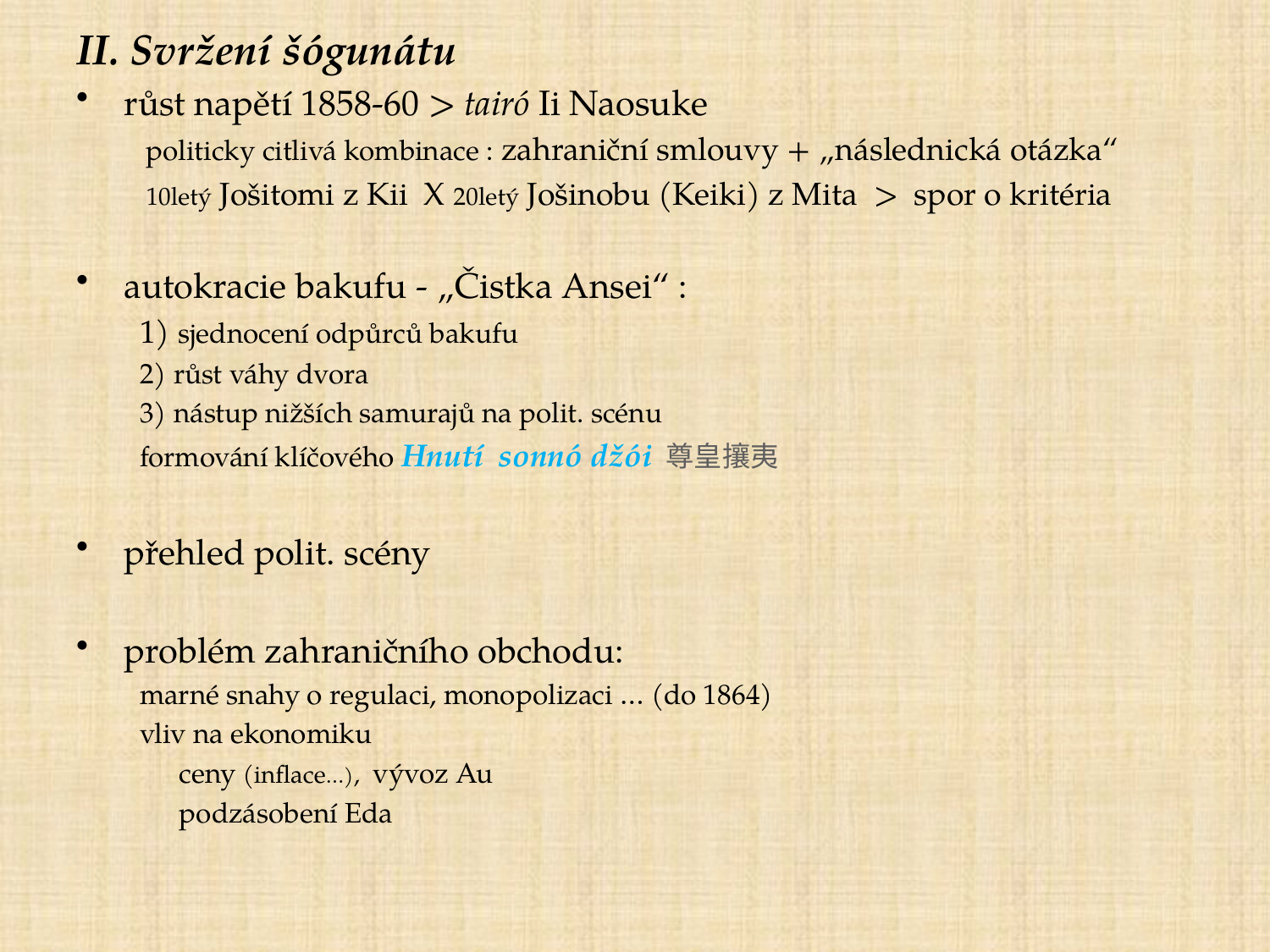

II. Svržení šógunátu
růst napětí 1858-60 > tairó Ii Naosuke
politicky citlivá kombinace : zahraniční smlouvy + „následnická otázka“
10letý Jošitomi z Kii  X 20letý Jošinobu (Keiki) z Mita  >  spor o kritéria

autokracie bakufu - „Čistka Ansei“ :
1) sjednocení odpůrců bakufu
2) růst váhy dvora
3) nástup nižších samurajů na polit. scénu
formování klíčového Hnutí  sonnó džói 尊皇攘夷

přehled polit. scény

problém zahraničního obchodu:
marné snahy o regulaci, monopolizaci … (do 1864)
vliv na ekonomiku
	ceny (inflace…),  vývoz Au
	podzásobení Eda